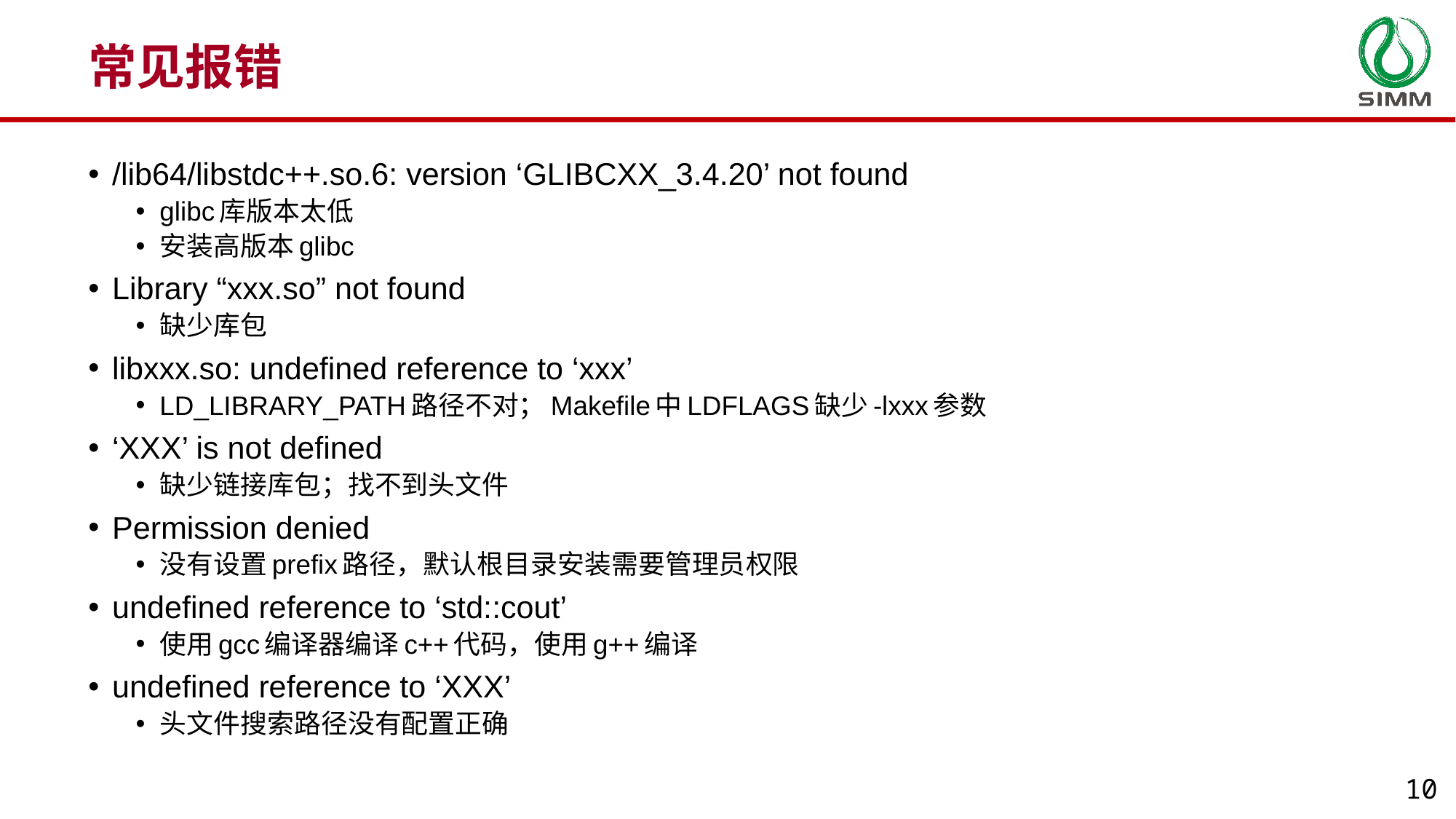

常见报错
/lib64/libstdc++.so.6: version ‘GLIBCXX_3.4.20’ not found
glibc库版本太低
安装高版本glibc
Library “xxx.so” not found
缺少库包
libxxx.so: undefined reference to ‘xxx’
LD_LIBRARY_PATH路径不对；Makefile中LDFLAGS缺少-lxxx参数
‘XXX’ is not defined
缺少链接库包；找不到头文件
Permission denied
没有设置prefix路径，默认根目录安装需要管理员权限
undefined reference to ‘std::cout’
使用gcc编译器编译c++代码，使用g++编译
undefined reference to ‘XXX’
头文件搜索路径没有配置正确
10